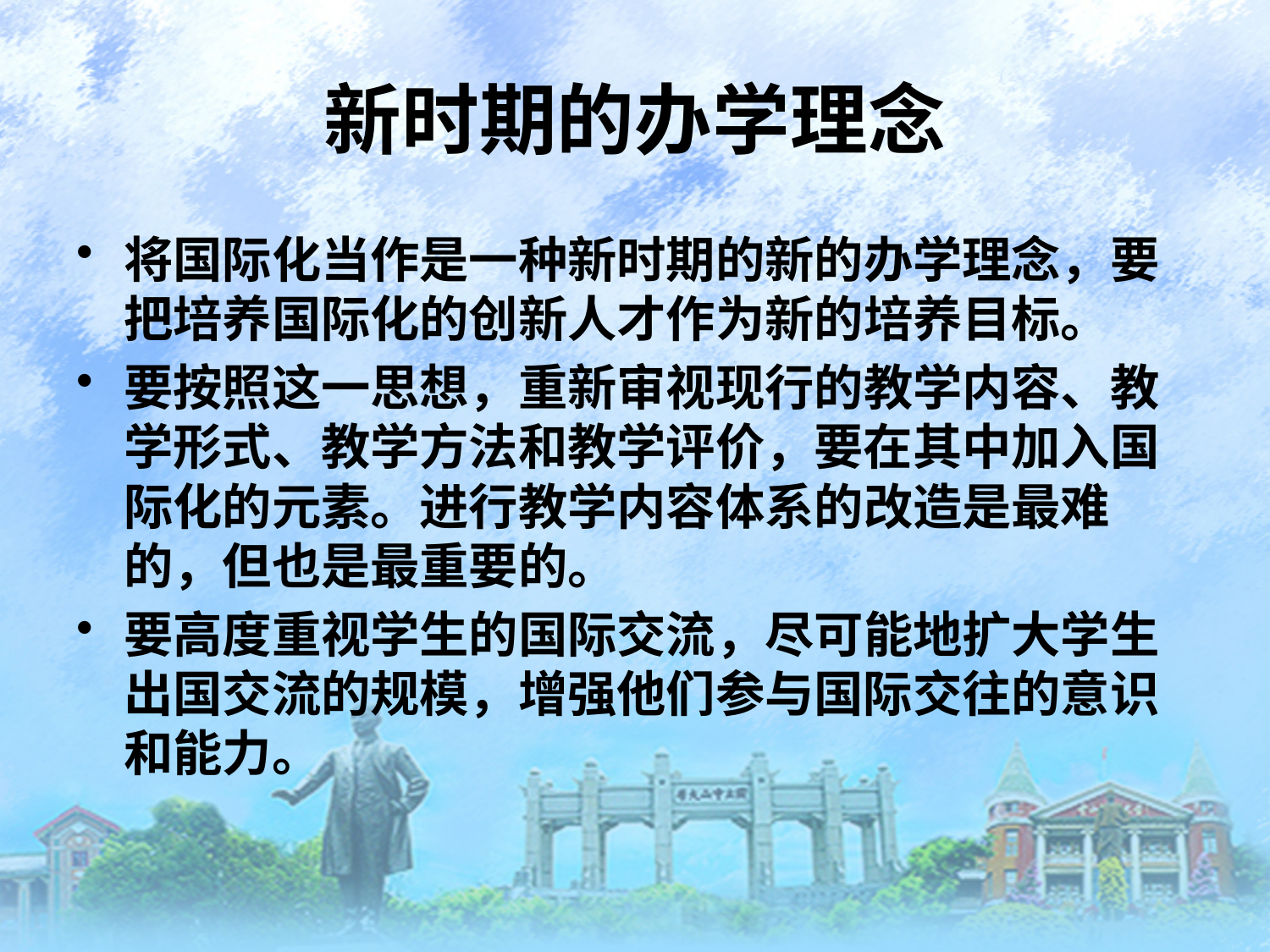

# 新时期的办学理念
将国际化当作是一种新时期的新的办学理念，要把培养国际化的创新人才作为新的培养目标。
要按照这一思想，重新审视现行的教学内容、教学形式、教学方法和教学评价，要在其中加入国际化的元素。进行教学内容体系的改造是最难的，但也是最重要的。
要高度重视学生的国际交流，尽可能地扩大学生出国交流的规模，增强他们参与国际交往的意识和能力。